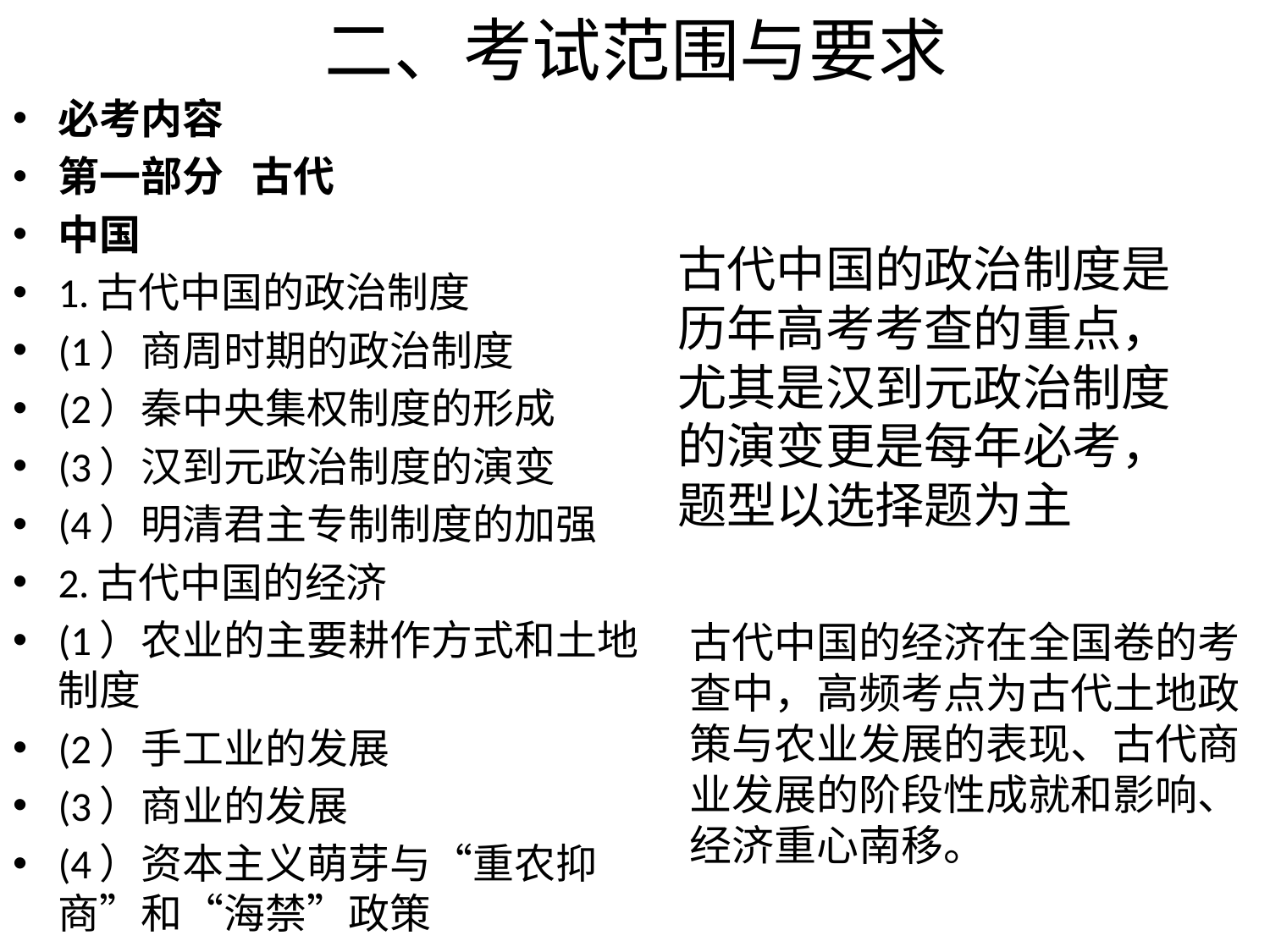

# 二、考试范围与要求
必考内容
第一部分   古代
中国
1.古代中国的政治制度
(1）商周时期的政治制度
(2）秦中央集权制度的形成
(3）汉到元政治制度的演变
(4）明清君主专制制度的加强
2.古代中国的经济
(1）农业的主要耕作方式和土地制度
(2）手工业的发展
(3）商业的发展
(4）资本主义萌芽与“重农抑商”和“海禁”政策

古代中国的政治制度是历年高考考查的重点，尤其是汉到元政治制度的演变更是每年必考，题型以选择题为主
古代中国的经济在全国卷的考查中，高频考点为古代土地政策与农业发展的表现、古代商业发展的阶段性成就和影响、经济重心南移。